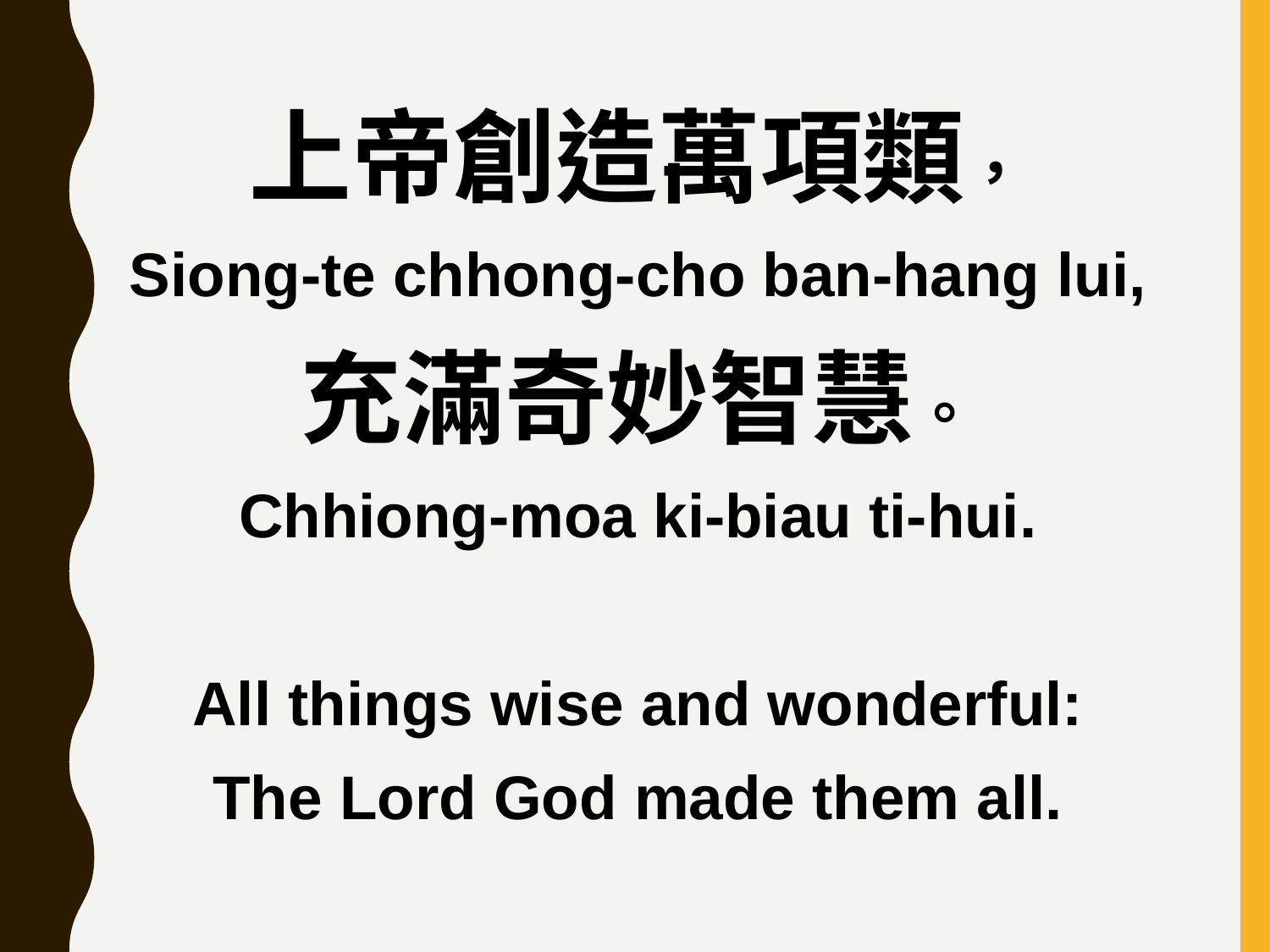

上帝創造萬項類，
Siong-te chhong-cho ban-hang lui,
充滿奇妙智慧。
Chhiong-moa ki-biau ti-hui.

All things wise and wonderful:
The Lord God made them all.